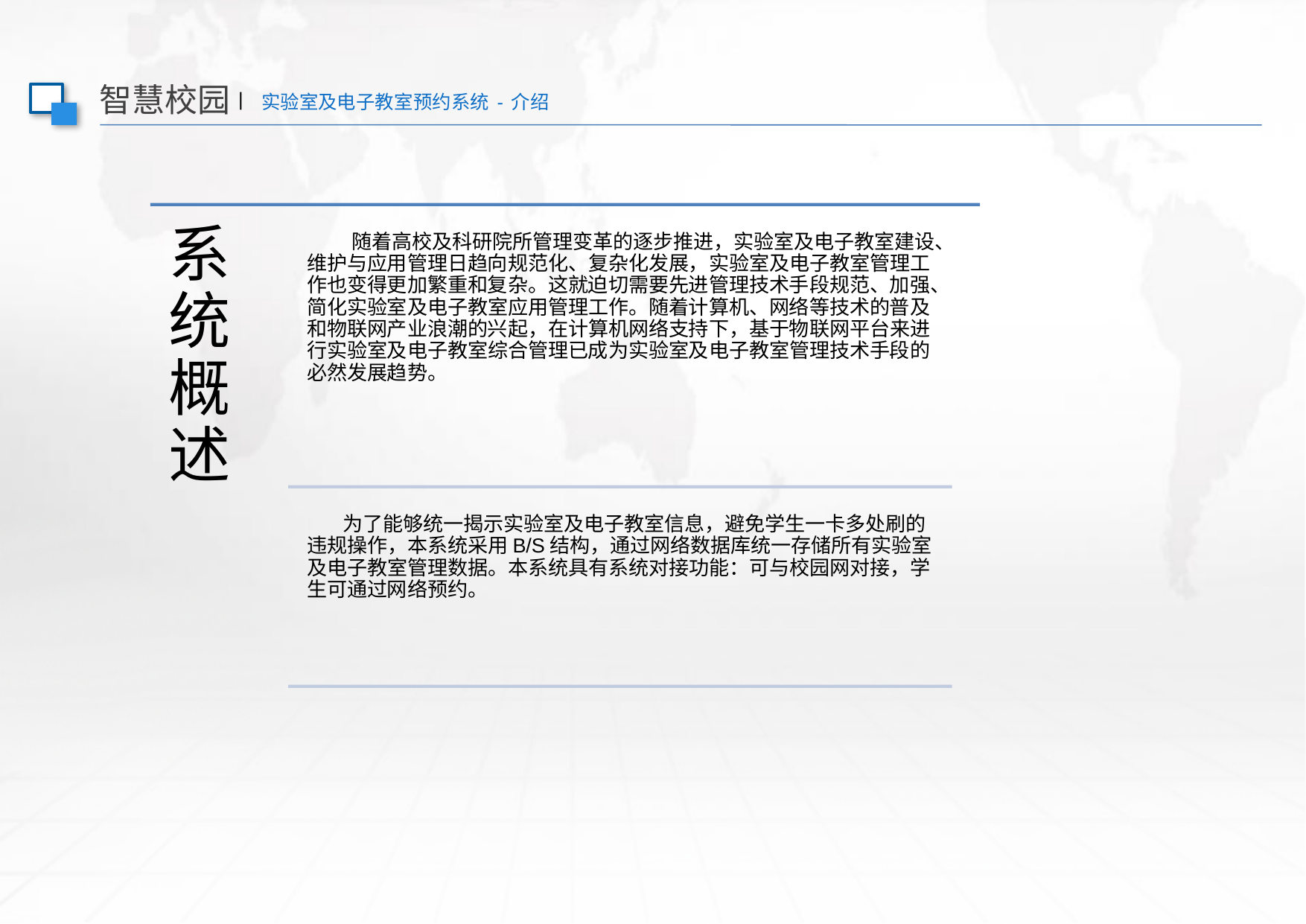

智慧校园|  实验室及电子教室预约系统-介绍

系统概述
         随着高校及科研院所管理变革的逐步推进，实验室及电子教室建设、维护与应用管理日趋向规范化、复杂化发展，实验室及电子教室管理工作也变得更加繁重和复杂。这就迫切需要先进管理技术手段规范、加强、简化实验室及电子教室应用管理工作。随着计算机、网络等技术的普及和物联网产业浪潮的兴起，在计算机网络支持下，基于物联网平台来进行实验室及电子教室综合管理已成为实验室及电子教室管理技术手段的必然发展趋势。
       为了能够统一揭示实验室及电子教室信息，避免学生一卡多处刷的违规操作，本系统采用B/S结构，通过网络数据库统一存储所有实验室及电子教室管理数据。本系统具有系统对接功能：可与校园网对接，学生可通过网络预约。